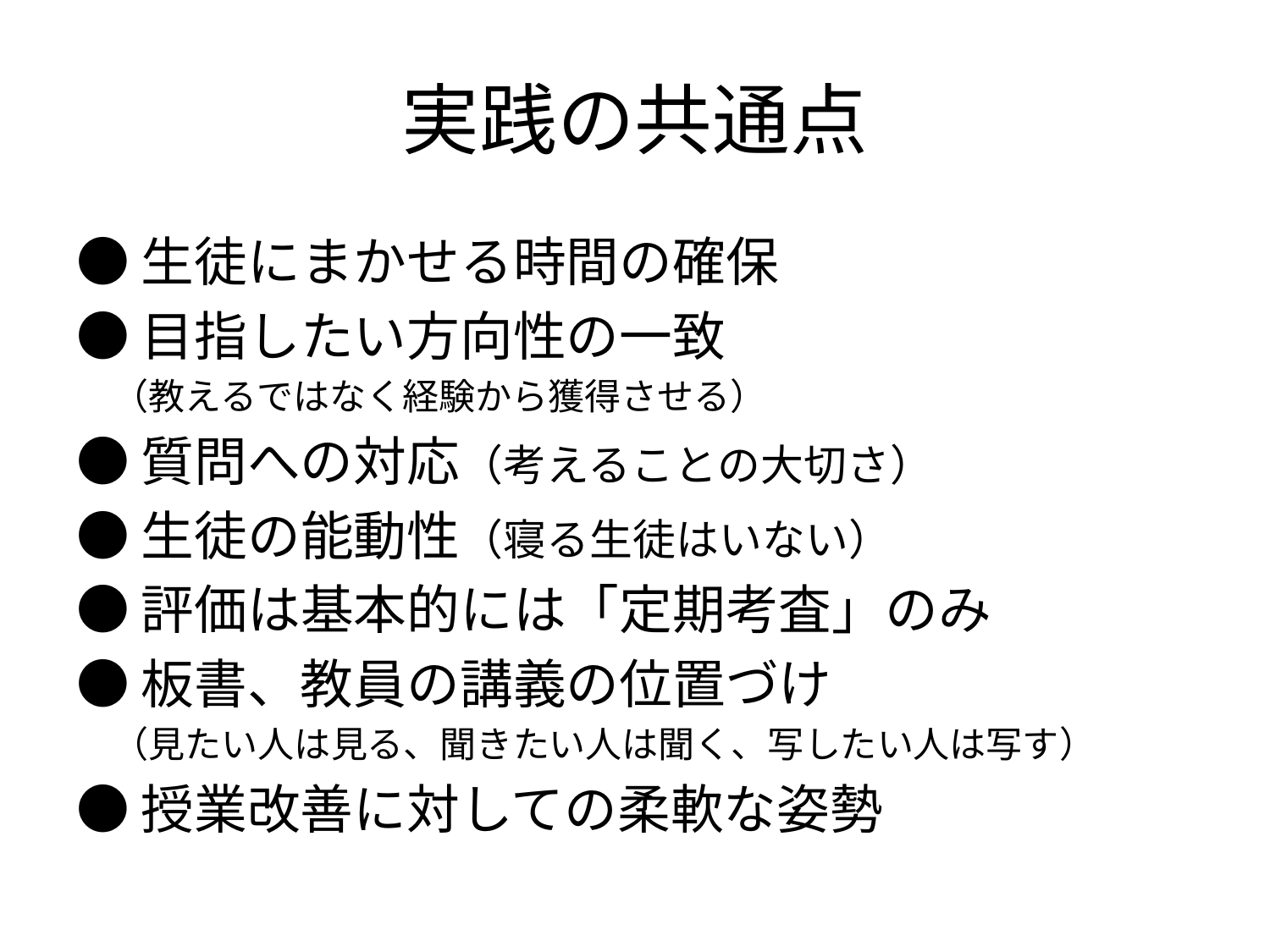

# 実践の共通点
●生徒にまかせる時間の確保
●目指したい方向性の一致
　（教えるではなく経験から獲得させる）
●質問への対応（考えることの大切さ）
●生徒の能動性（寝る生徒はいない）
●評価は基本的には「定期考査」のみ
●板書、教員の講義の位置づけ
　（見たい人は見る、聞きたい人は聞く、写したい人は写す）
●授業改善に対しての柔軟な姿勢